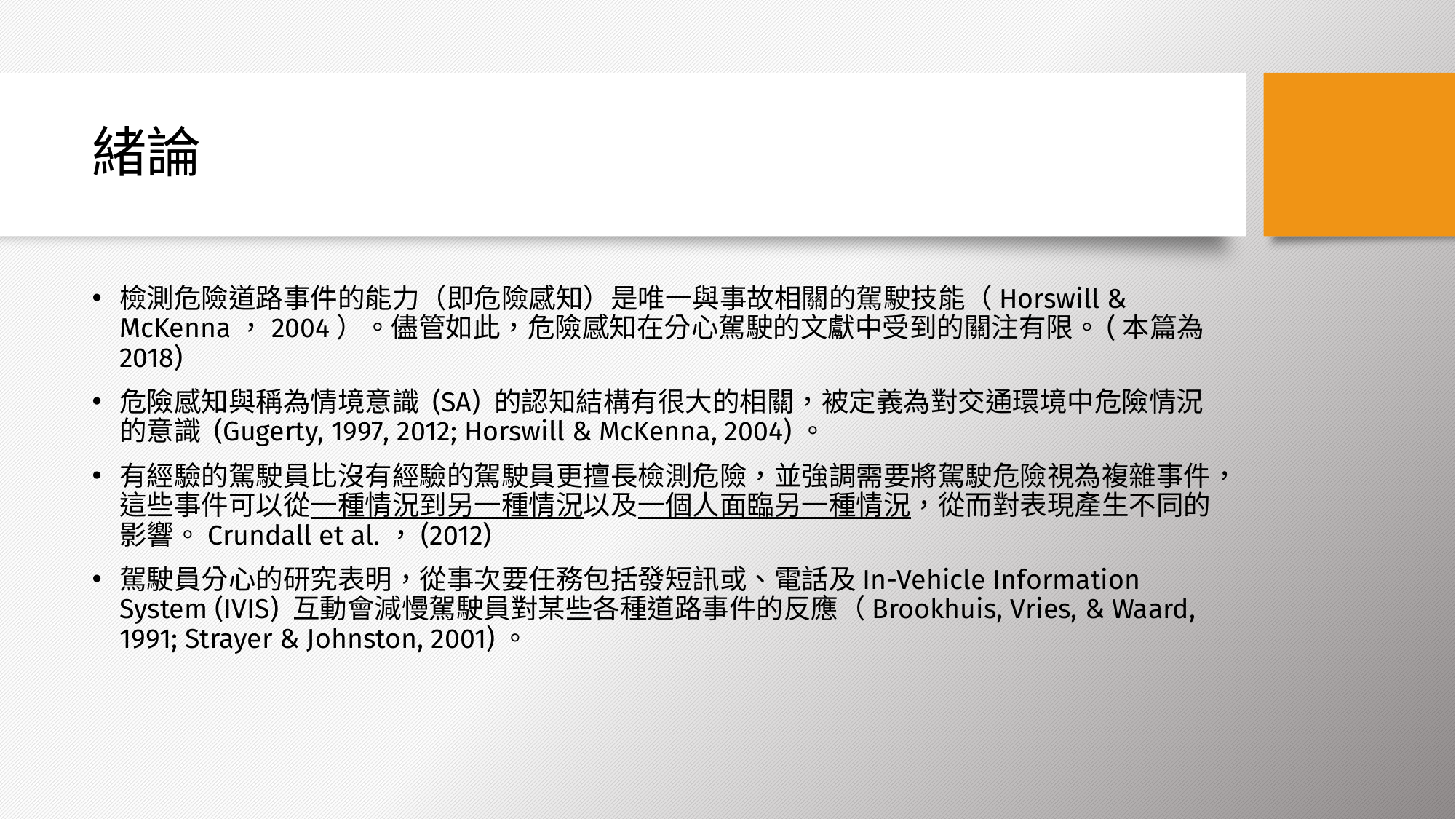

# 緒論
檢測危險道路事件的能力（即危險感知）是唯一與事故相關的駕駛技能（Horswill & McKenna，2004）。儘管如此，危險感知在分心駕駛的文獻中受到的關注有限。(本篇為2018)
危險感知與稱為情境意識 (SA) 的認知結構有很大的相關，被定義為對交通環境中危險情況的意識 (Gugerty, 1997, 2012; Horswill & McKenna, 2004)。
有經驗的駕駛員比沒有經驗的駕駛員更擅長檢測危險，並強調需要將駕駛危險視為複雜事件，這些事件可以從一種情況到另一種情況以及一個人面臨另一種情況，從而對表現產生不同的影響。Crundall et al.，(2012)
駕駛員分心的研究表明，從事次要任務包括發短訊或、電話及In-Vehicle Information System (IVIS) 互動會減慢駕駛員對某些各種道路事件的反應（Brookhuis, Vries, & Waard, 1991; Strayer & Johnston, 2001)。